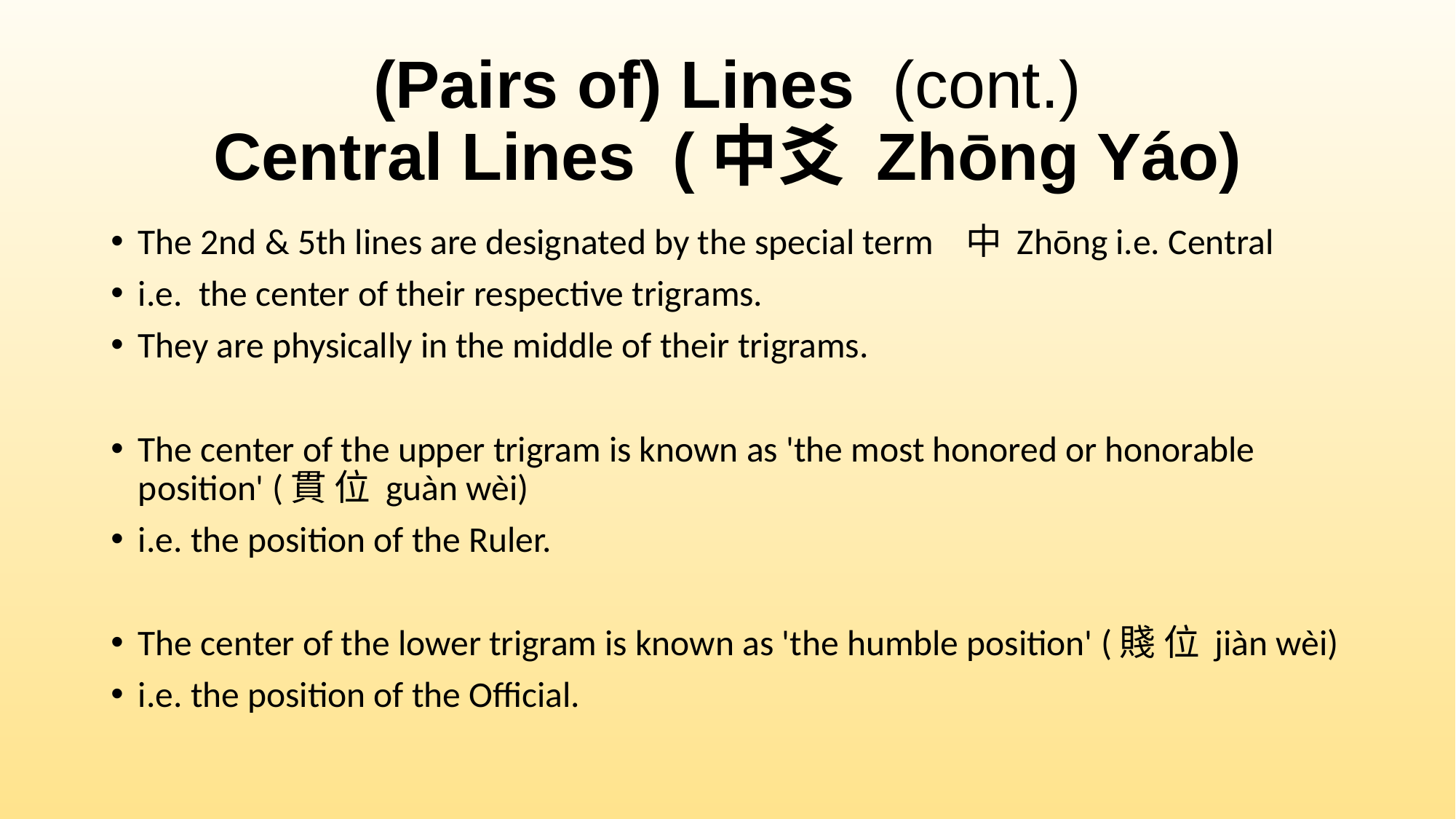

# (Pairs of) Lines  (cont.) Central Lines  (中爻 Zhōng Yáo)
The 2nd & 5th lines are designated by the special term   中 Zhōng i.e. Central
i.e.  the center of their respective trigrams.
They are physically in the middle of their trigrams.

The center of the upper trigram is known as 'the most honored or honorable position' (貫 位 guàn wèi)
i.e. the position of the Ruler.

The center of the lower trigram is known as 'the humble position' (賤 位 jiàn wèi)
i.e. the position of the Official.